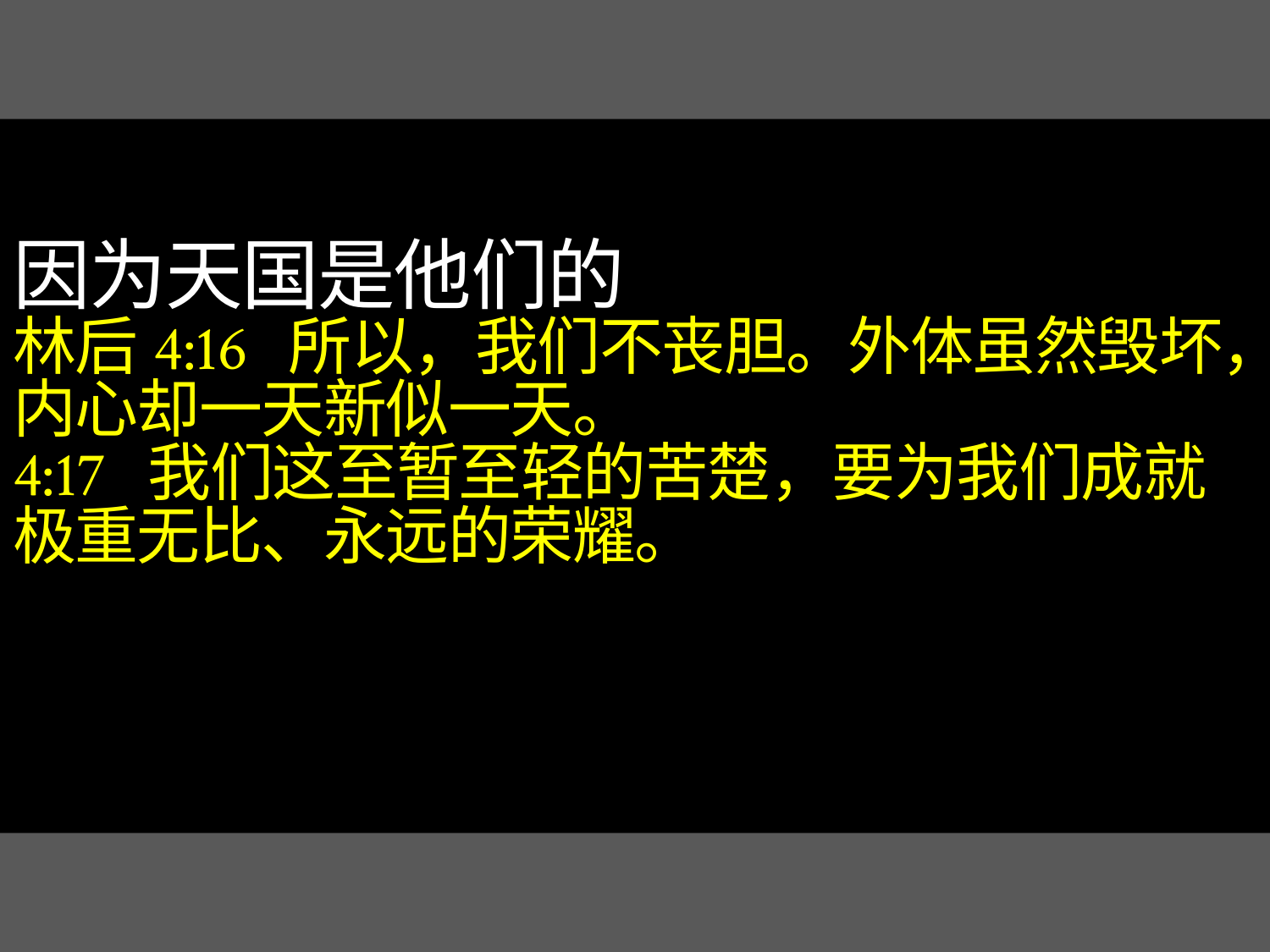

# 因为天国是他们的  林后4:16  所以，我们不丧胆。外体虽然毁坏，内心却一天新似一天。  4:17  我们这至暂至轻的苦楚，要为我们成就极重无比、永远的荣耀。